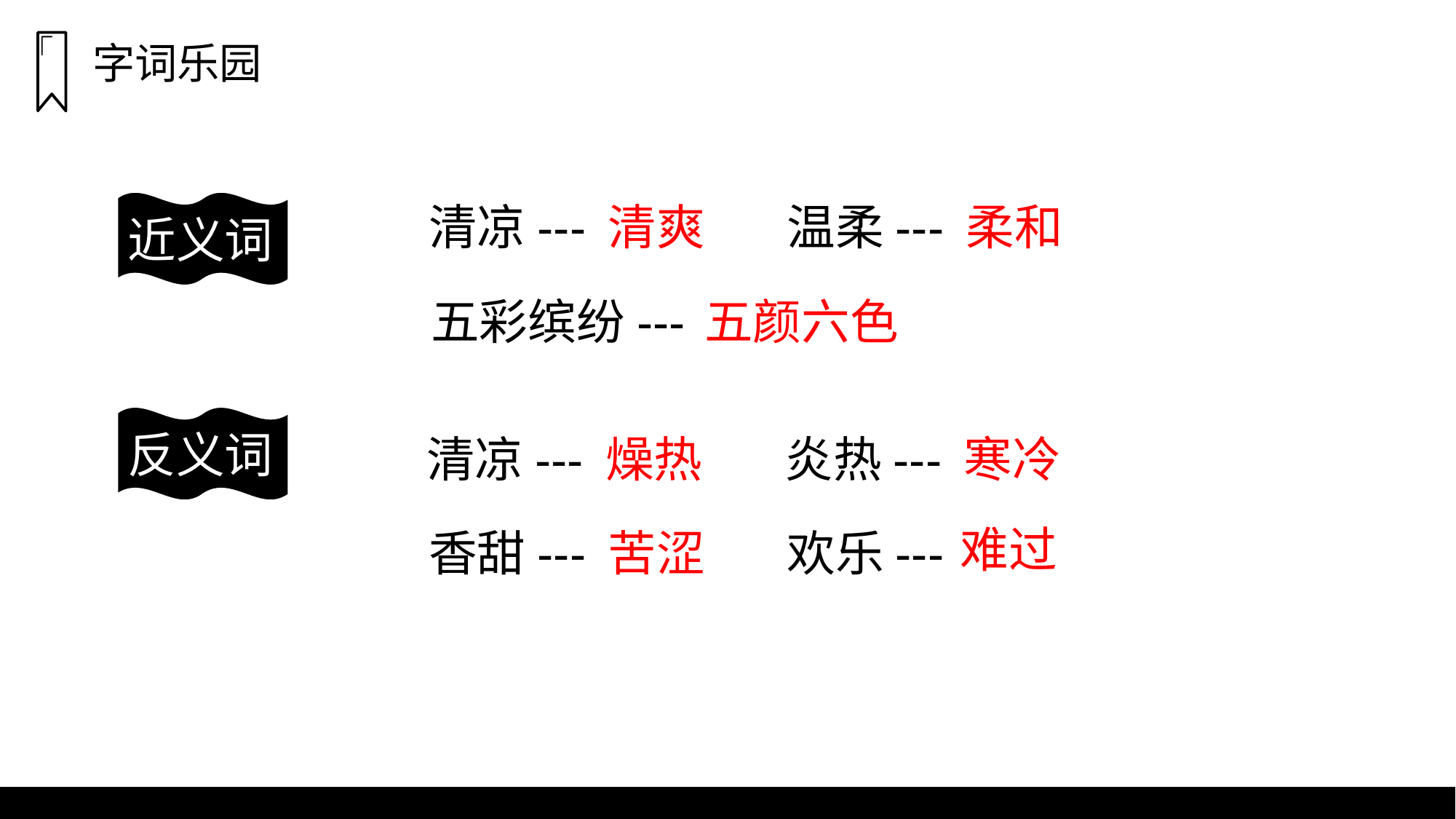

字词乐园
近义词
清凉---
清爽
温柔---
柔和
五颜六色
五彩缤纷---
反义词
清凉---
燥热
炎热---
寒冷
难过
香甜---
苦涩
欢乐---